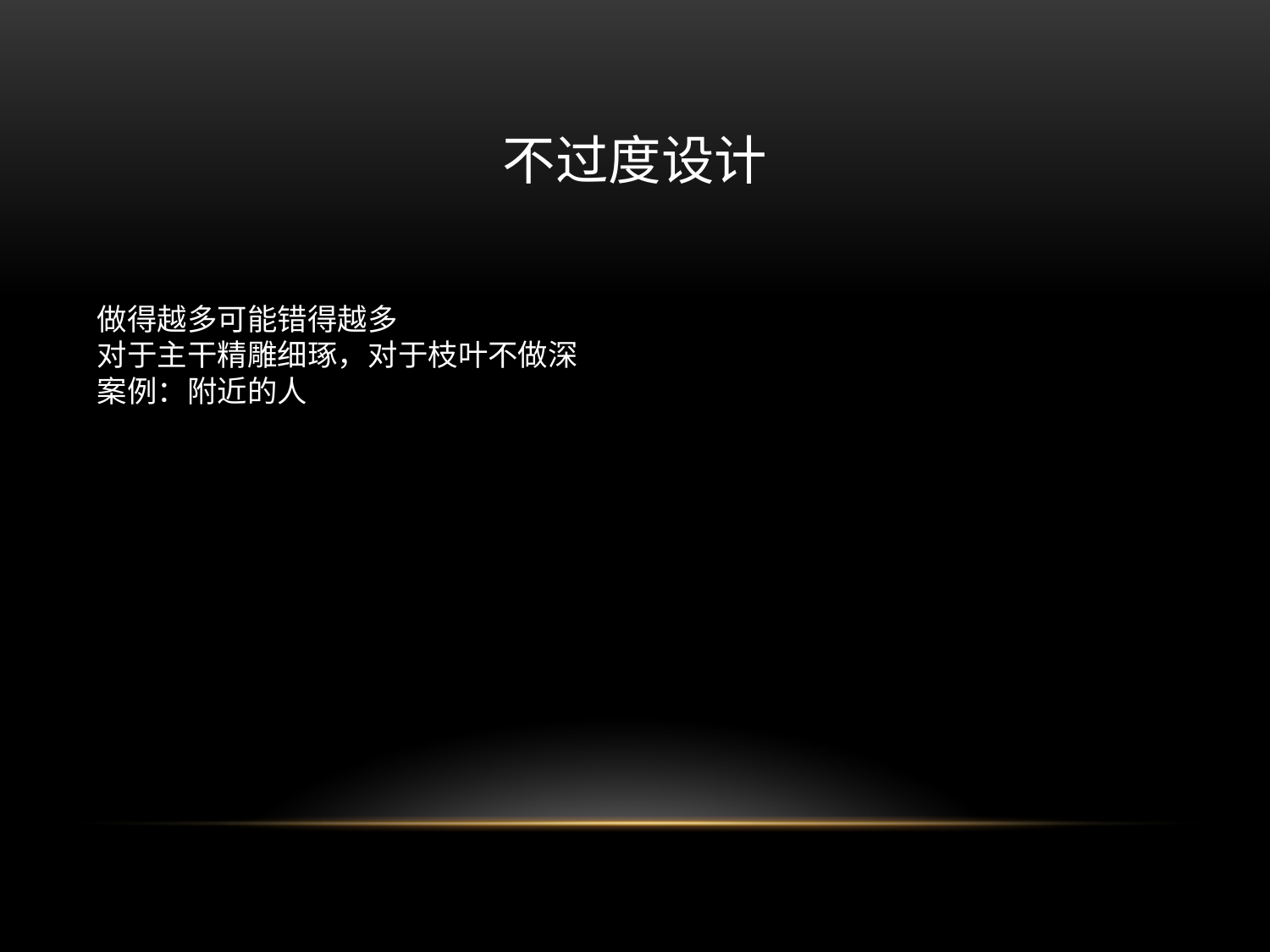

# 不过度设计

做得越多可能错得越多
对于主干精雕细琢，对于枝叶不做深
案例：附近的人